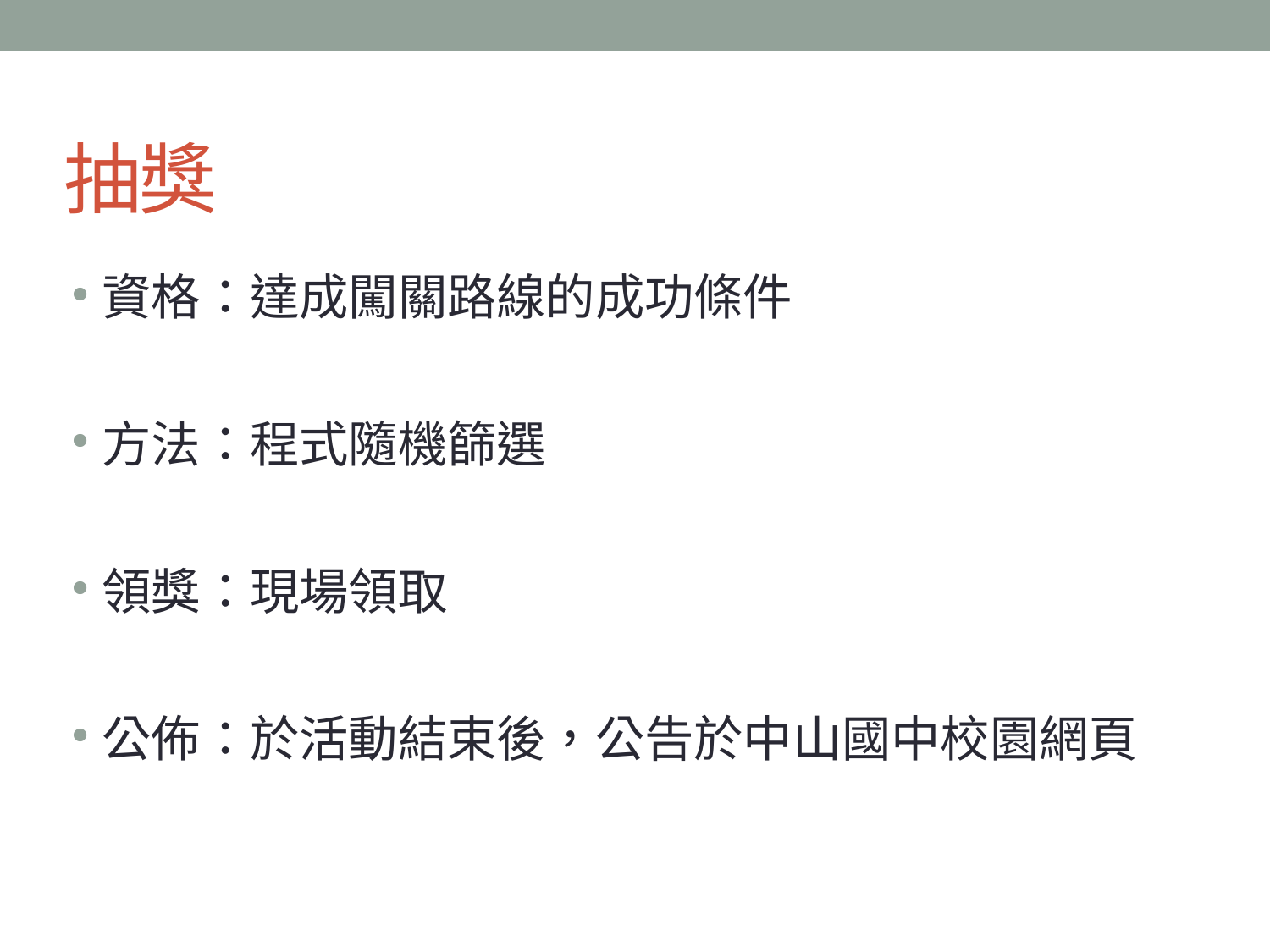

# 抽獎
資格：達成闖關路線的成功條件
方法：程式隨機篩選
領獎：現場領取
公佈：於活動結束後，公告於中山國中校園網頁